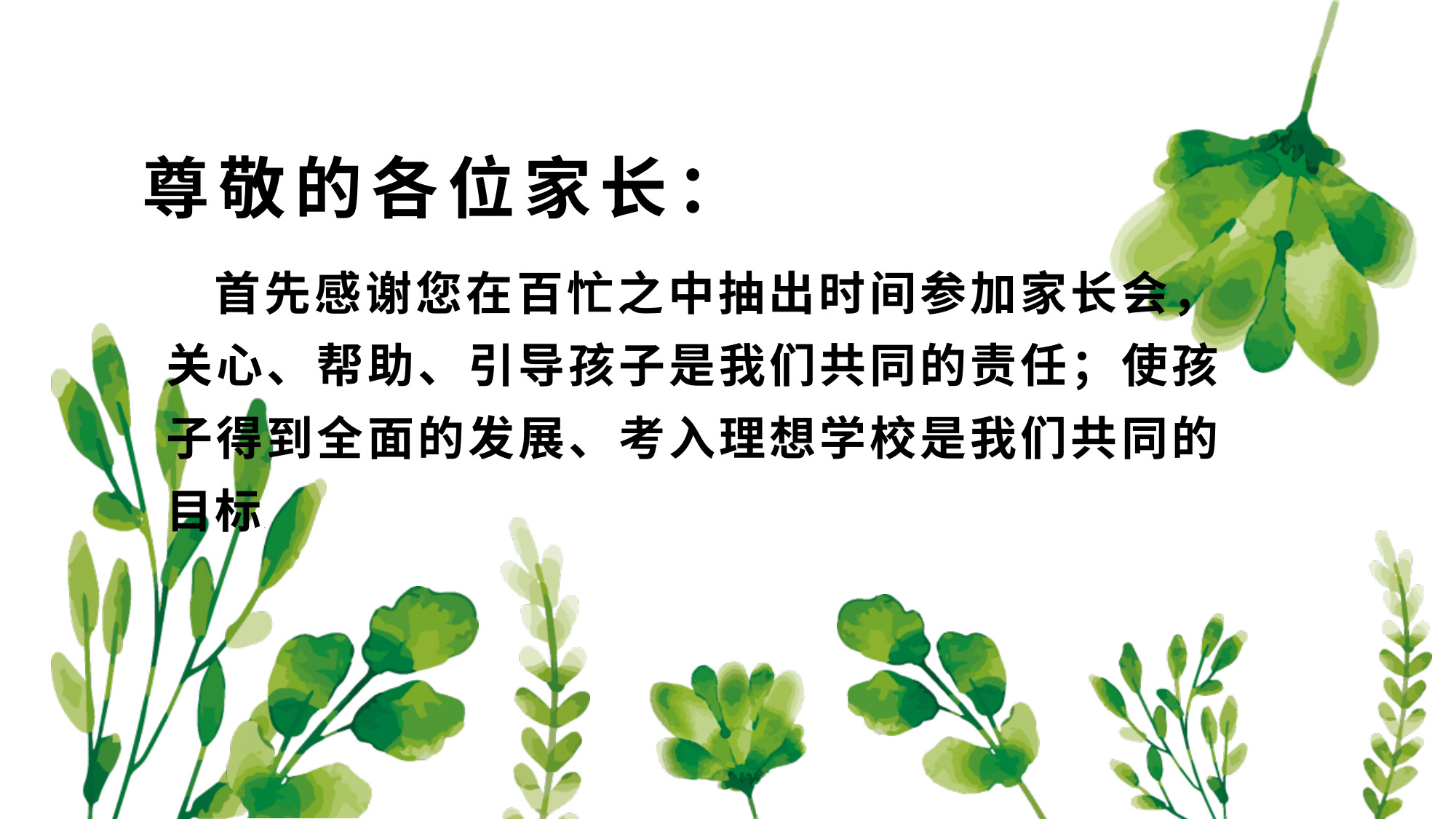

# 尊敬的各位家长：
   首先感谢您在百忙之中抽出时间参加家长会，关心、帮助、引导孩子是我们共同的责任；使孩子得到全面的发展、考入理想学校是我们共同的目标。